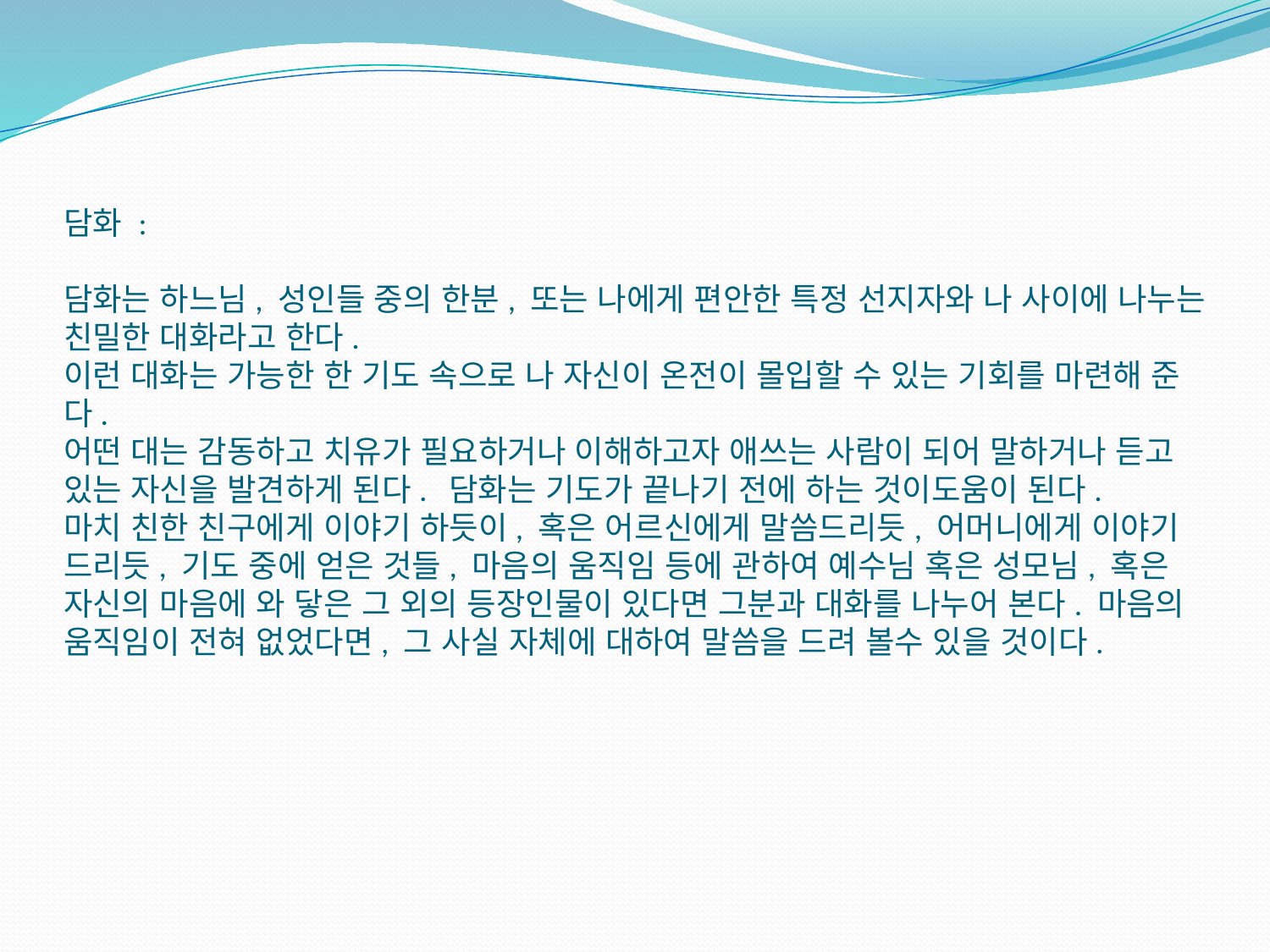

# 담화 :   담화는 하느님, 성인들 중의 한분, 또는 나에게 편안한 특정 선지자와 나 사이에 나누는 친밀한 대화라고 한다. 이런 대화는 가능한 한 기도 속으로 나 자신이 온전이 몰입할 수 있는 기회를 마련해 준다. 어떤 대는 감동하고 치유가 필요하거나 이해하고자 애쓰는 사람이 되어 말하거나 듣고 있는 자신을 발견하게 된다.  담화는 기도가 끝나기 전에 하는 것이도움이 된다. 마치 친한 친구에게 이야기 하듯이, 혹은 어르신에게 말씀드리듯, 어머니에게 이야기 드리듯, 기도 중에 얻은 것들, 마음의 움직임 등에 관하여 예수님 혹은 성모님, 혹은 자신의 마음에 와 닿은 그 외의 등장인물이 있다면 그분과 대화를 나누어 본다. 마음의 움직임이 전혀 없었다면, 그 사실 자체에 대하여 말씀을 드려 볼수 있을 것이다.